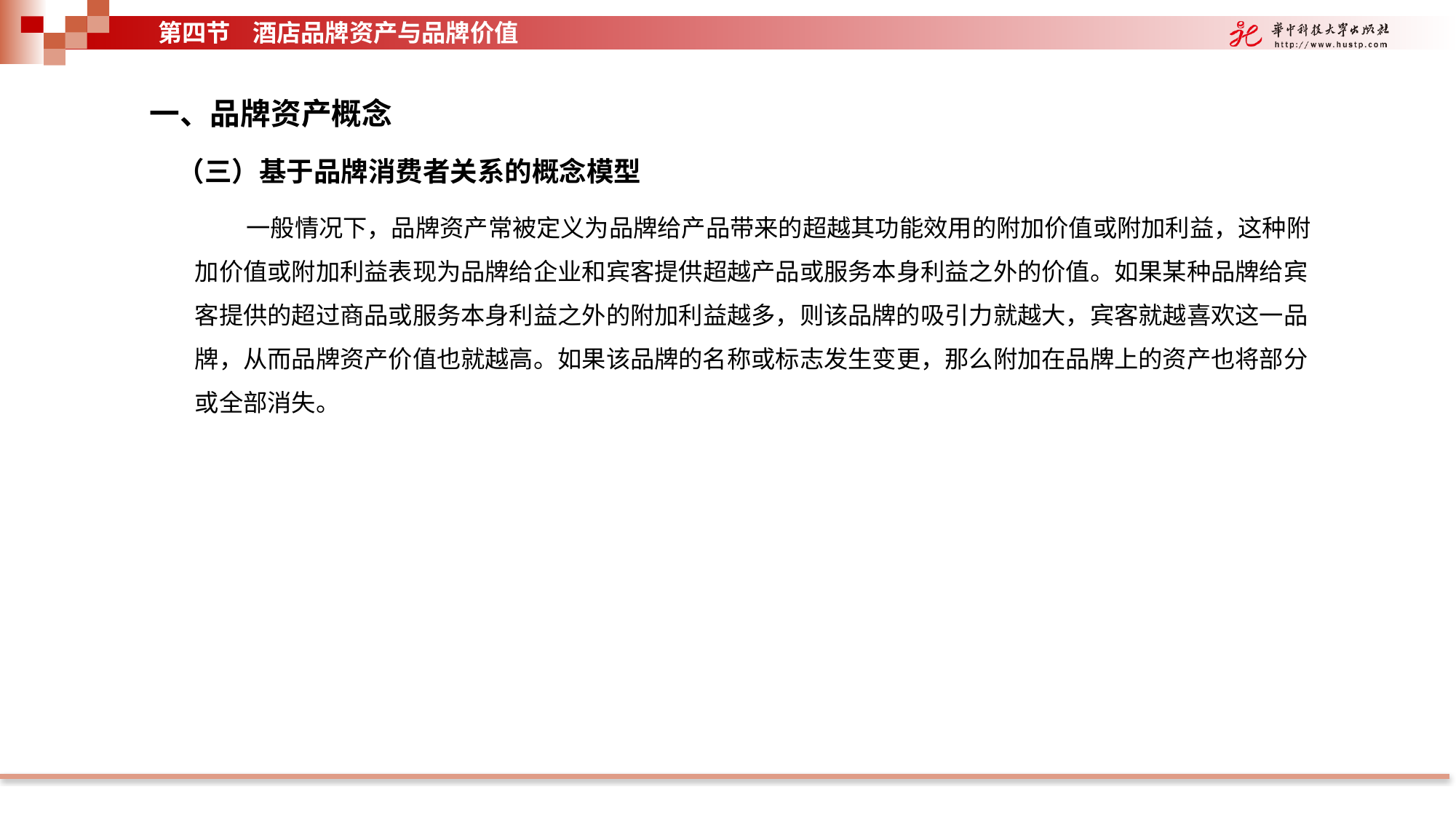

第四节    酒店品牌资产与品牌价值
一、品牌资产概念
（三）基于品牌消费者关系的概念模型
一般情况下，品牌资产常被定义为品牌给产品带来的超越其功能效用的附加价值或附加利益，这种附加价值或附加利益表现为品牌给企业和宾客提供超越产品或服务本身利益之外的价值。如果某种品牌给宾客提供的超过商品或服务本身利益之外的附加利益越多，则该品牌的吸引力就越大，宾客就越喜欢这一品牌，从而品牌资产价值也就越高。如果该品牌的名称或标志发生变更，那么附加在品牌上的资产也将部分或全部消失。